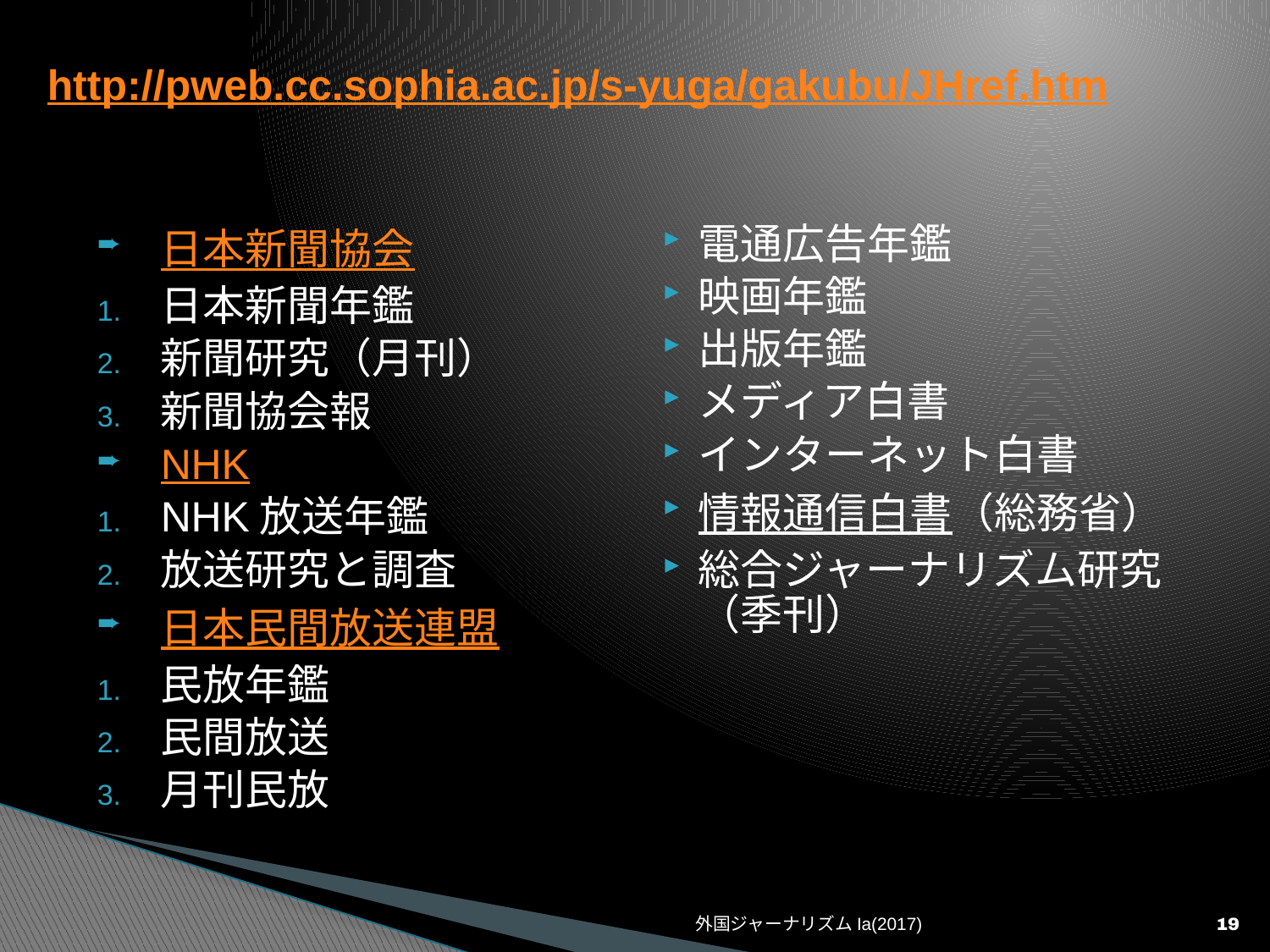

# http://pweb.cc.sophia.ac.jp/s-yuga/gakubu/JHref.htm
日本新聞協会
日本新聞年鑑
新聞研究（月刊）
新聞協会報
NHK
NHK放送年鑑
放送研究と調査
日本民間放送連盟
民放年鑑
民間放送
月刊民放
電通広告年鑑
映画年鑑
出版年鑑
メディア白書
インターネット白書
情報通信白書（総務省）
総合ジャーナリズム研究（季刊）

外国ジャーナリズムIa(2017)
19